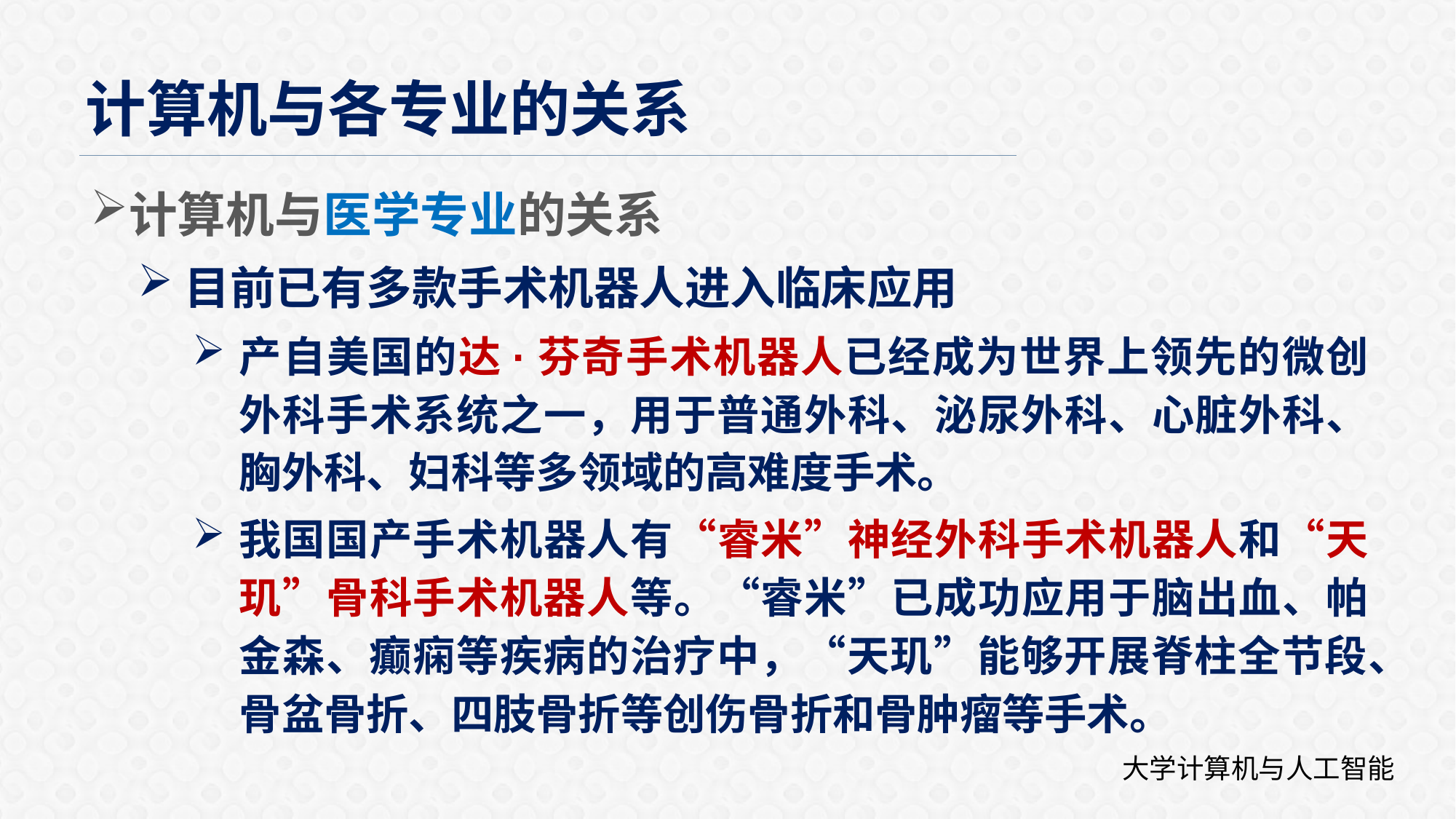

计算机与各专业的关系
计算机与医学专业的关系
目前已有多款手术机器人进入临床应用
产自美国的达·芬奇手术机器人已经成为世界上领先的微创外科手术系统之一，用于普通外科、泌尿外科、心脏外科、胸外科、妇科等多领域的高难度手术。
我国国产手术机器人有“睿米”神经外科手术机器人和“天玑”骨科手术机器人等。“睿米”已成功应用于脑出血、帕金森、癫痫等疾病的治疗中，“天玑”能够开展脊柱全节段、骨盆骨折、四肢骨折等创伤骨折和骨肿瘤等手术。